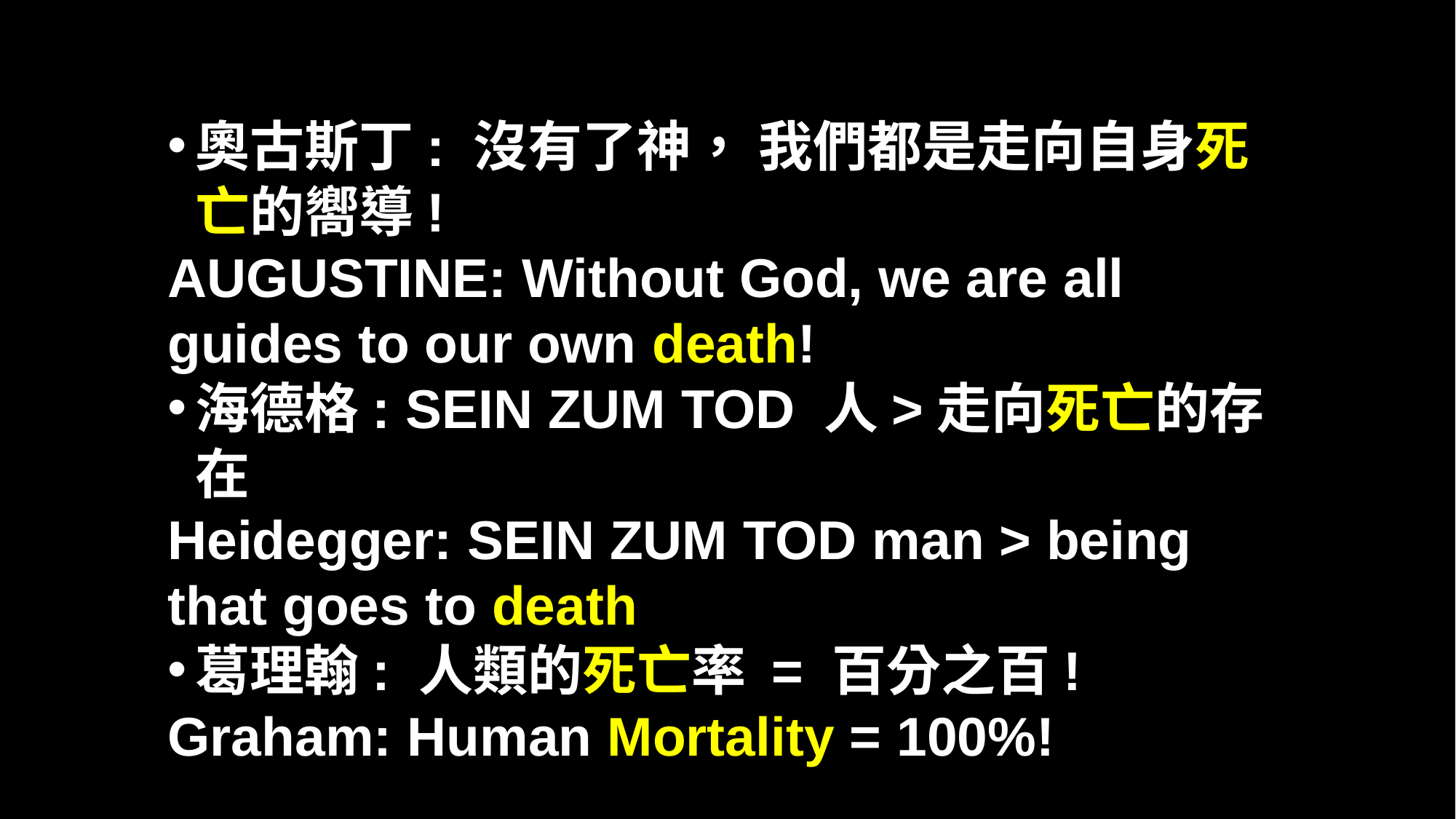

奧古斯丁: 沒有了神， 我們都是走向自身死亡的嚮導!
AUGUSTINE: Without God, we are all guides to our own death!
海德格: SEIN ZUM TOD 人>走向死亡的存在
Heidegger: SEIN ZUM TOD man > being that goes to death
葛理翰: 人類的死亡率 = 百分之百!
Graham: Human Mortality = 100%!